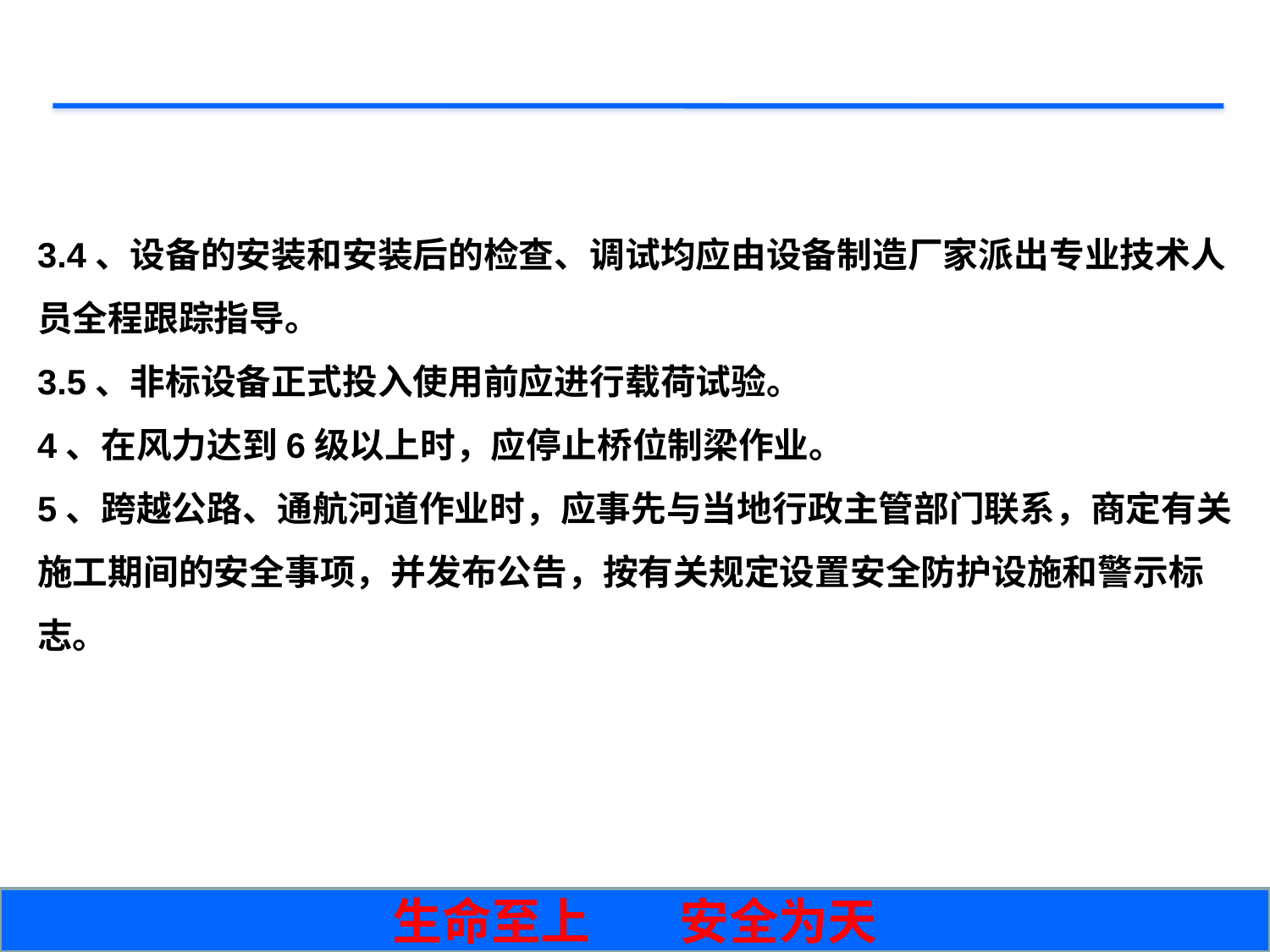

3.4、设备的安装和安装后的检查、调试均应由设备制造厂家派出专业技术人员全程跟踪指导。
3.5、非标设备正式投入使用前应进行载荷试验。
4、在风力达到6级以上时，应停止桥位制梁作业。
5、跨越公路、通航河道作业时，应事先与当地行政主管部门联系，商定有关施工期间的安全事项，并发布公告，按有关规定设置安全防护设施和警示标志。